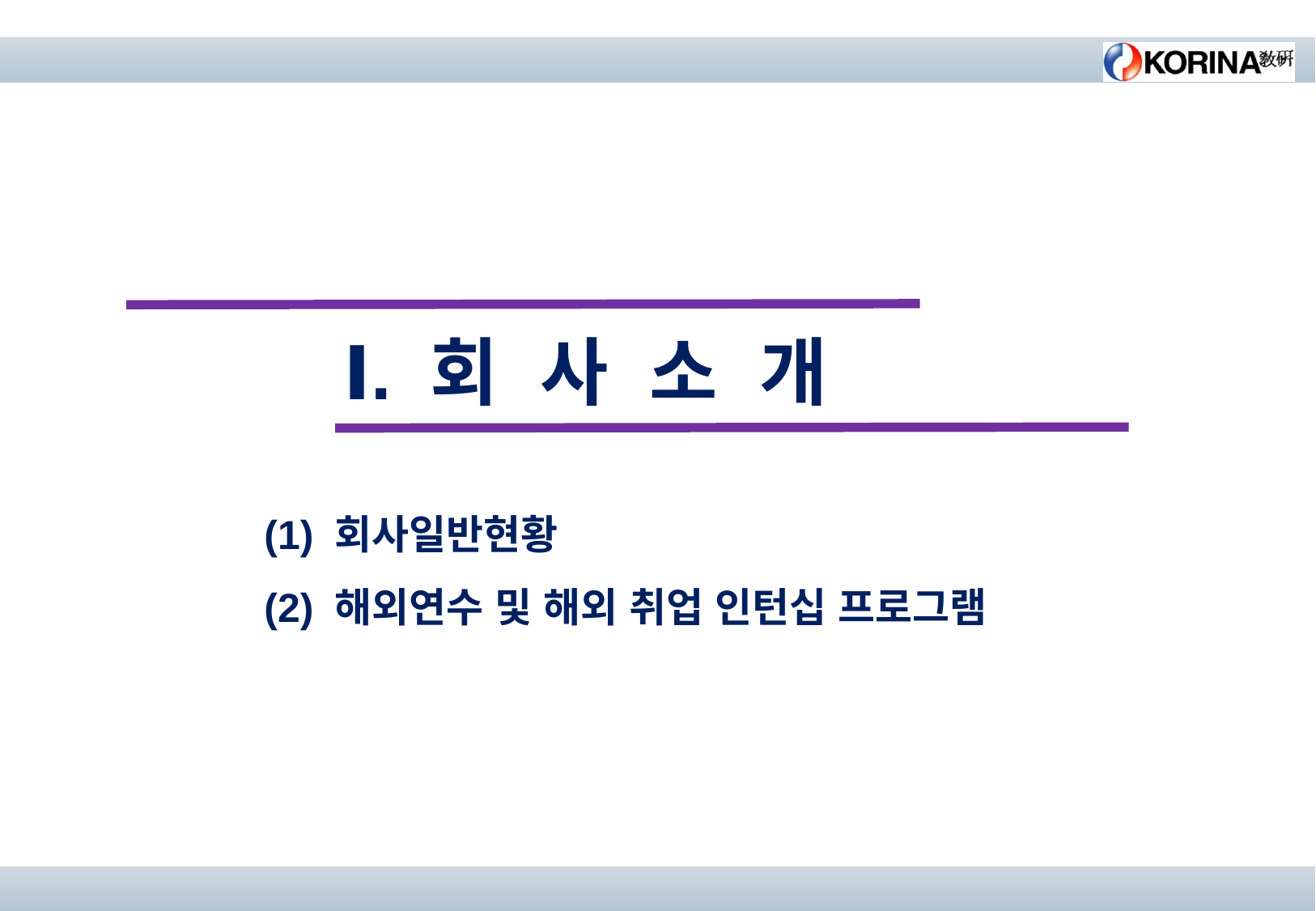

Ⅰ. 회  사  소  개

(1) 회사일반현황
(2) 해외연수 및 해외 취업 인턴십 프로그램